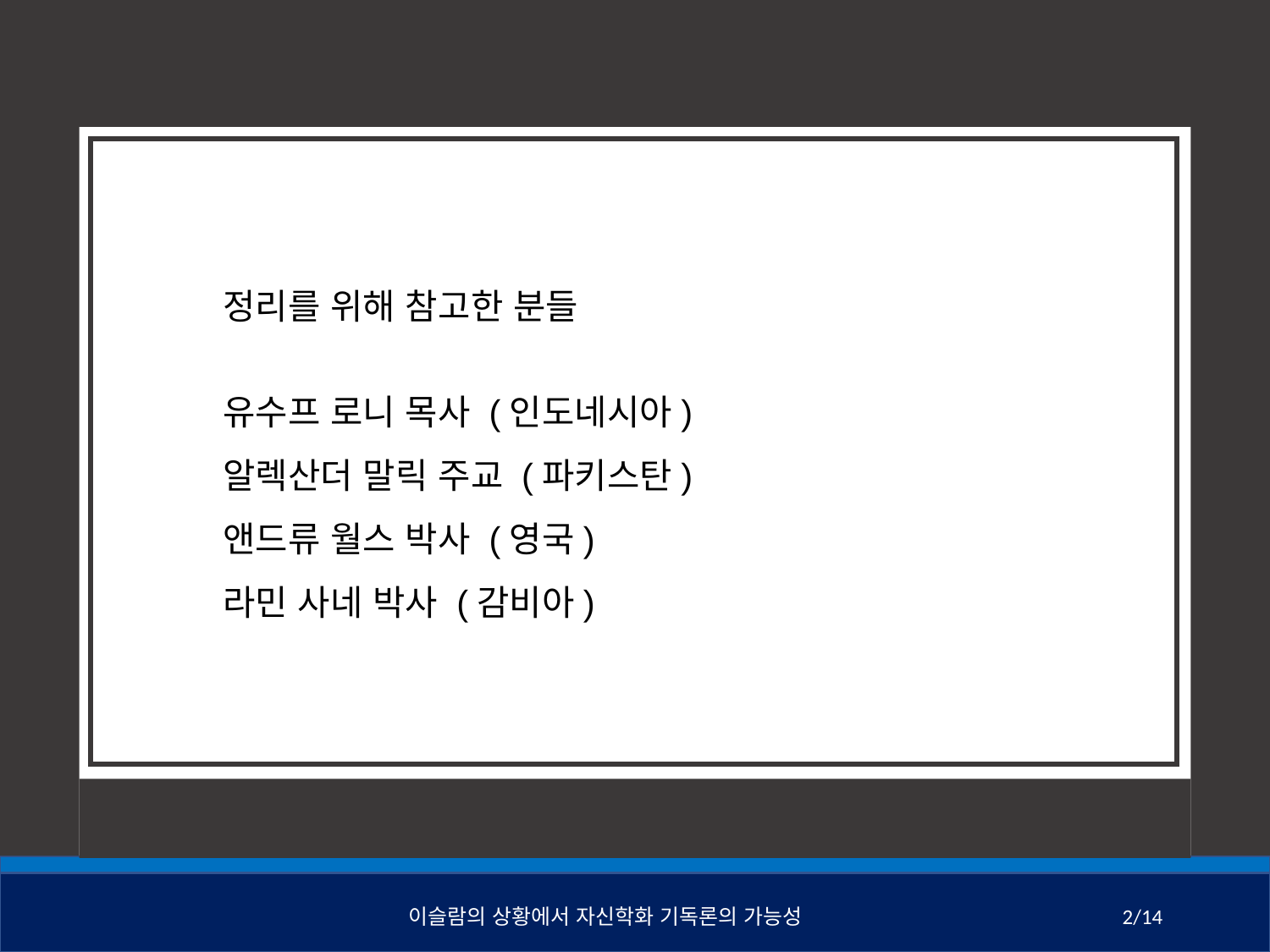

정리를 위해 참고한 분들

유수프 로니 목사 (인도네시아)
알렉산더 말릭 주교 (파키스탄)
앤드류 월스 박사 (영국)
라민 사네 박사 (감비아)

이슬람의 상황에서 자신학화 기독론의 가능성
2/14